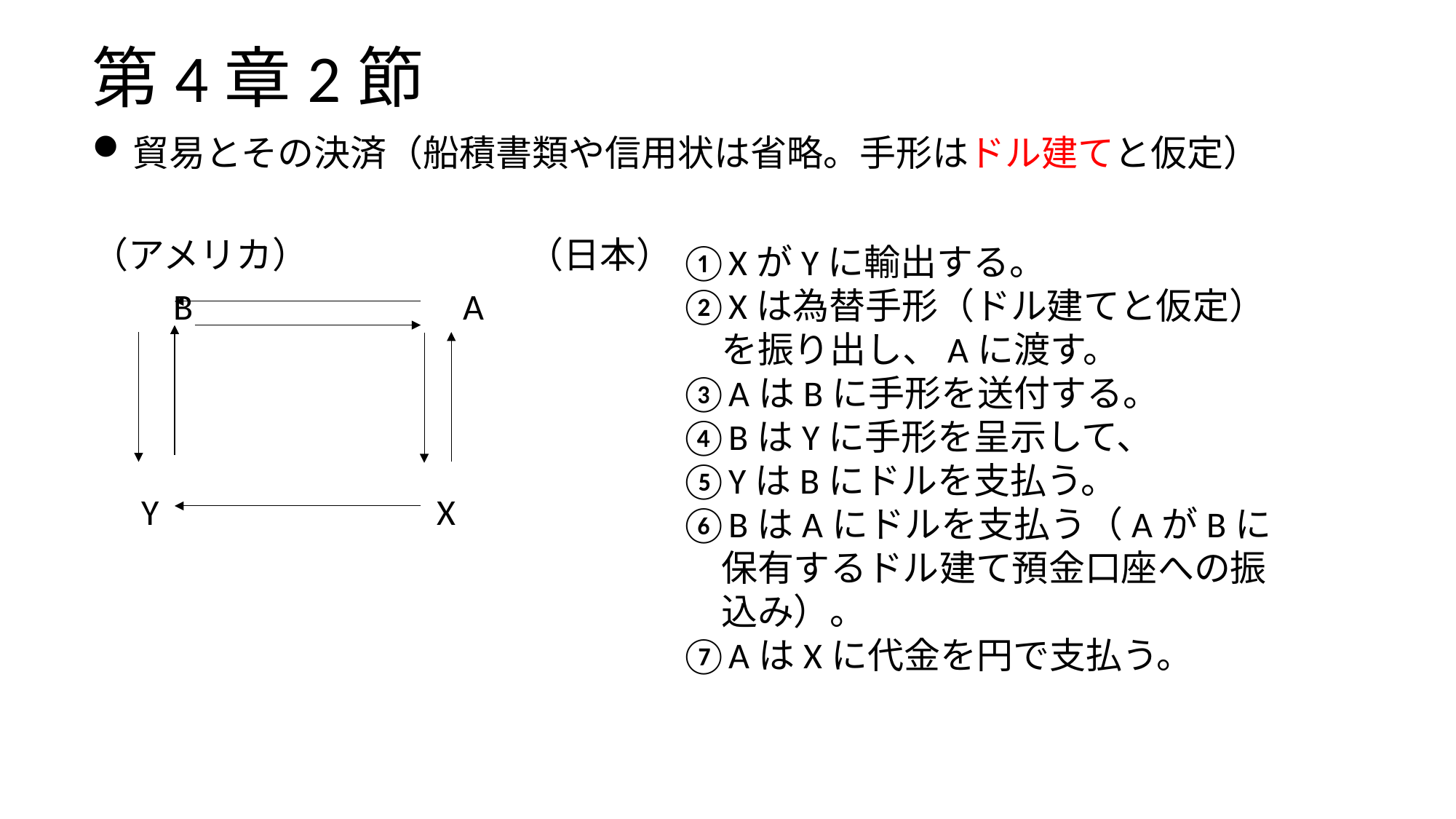

# 第4章2節
貿易とその決済（船積書類や信用状は省略。手形はドル建てと仮定）

（アメリカ）　　　　　　（日本）
　　B                                 A

      Y                                  X

XがYに輸出する。
Xは為替手形（ドル建てと仮定）を振り出し、Aに渡す。
AはBに手形を送付する。
BはYに手形を呈示して、
YはBにドルを支払う。
BはAにドルを支払う（AがBに保有するドル建て預金口座への振込み）。
AはXに代金を円で支払う。